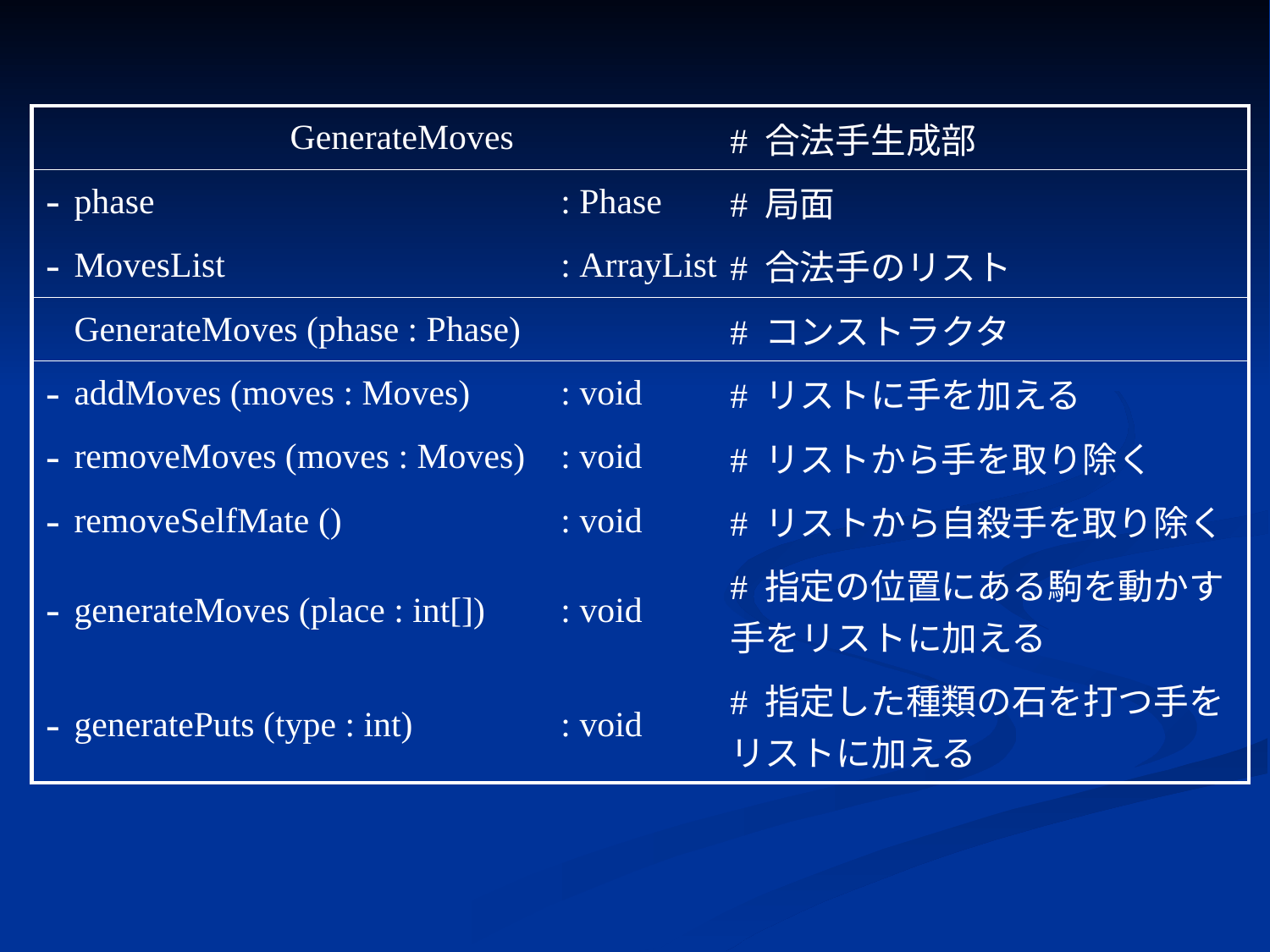

|  | GenerateMoves |  | # 合法手生成部 |
| --- | --- | --- | --- |
| - | phase | : Phase | # 局面 |
| - | MovesList | : ArrayList | # 合法手のリスト |
|  | GenerateMoves (phase : Phase) |  | # コンストラクタ |
| - | addMoves (moves : Moves) | : void | # リストに手を加える |
| - | removeMoves (moves : Moves) | : void | # リストから手を取り除く |
| - | removeSelfMate () | : void | # リストから自殺手を取り除く |
| - | generateMoves (place : int[]) | : void | # 指定の位置にある駒を動かす手をリストに加える |
| - | generatePuts (type : int) | : void | # 指定した種類の石を打つ手をリストに加える |